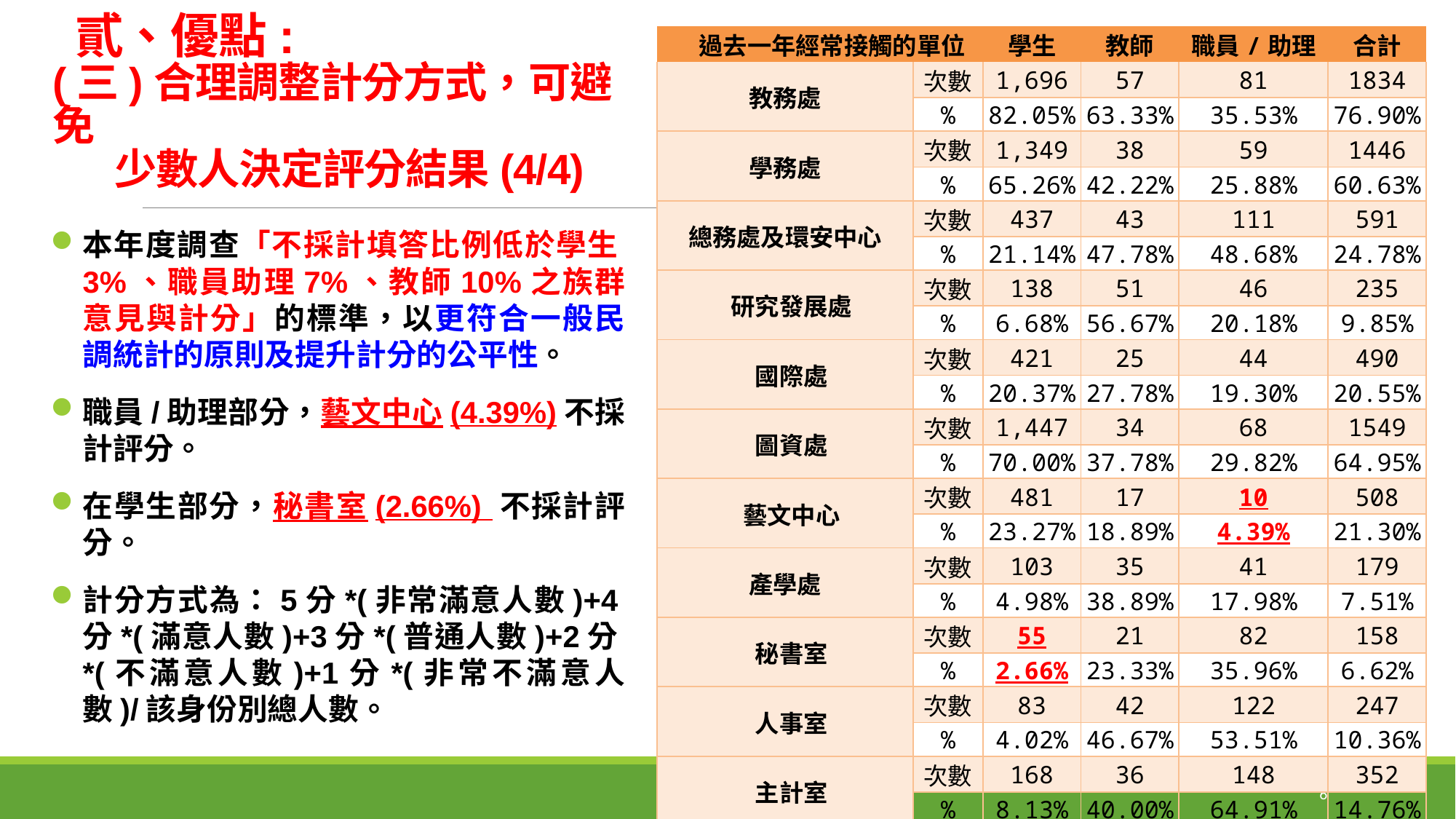

| 過去一年經常接觸的單位 |  | 學生 | 教師 | 職員/助理 | 合計 |
| --- | --- | --- | --- | --- | --- |
| 教務處 | 次數 | 1,696 | 57 | 81 | 1834 |
|  | % | 82.05% | 63.33% | 35.53% | 76.90% |
| 學務處 | 次數 | 1,349 | 38 | 59 | 1446 |
|  | % | 65.26% | 42.22% | 25.88% | 60.63% |
| 總務處及環安中心 | 次數 | 437 | 43 | 111 | 591 |
|  | % | 21.14% | 47.78% | 48.68% | 24.78% |
| 研究發展處 | 次數 | 138 | 51 | 46 | 235 |
|  | % | 6.68% | 56.67% | 20.18% | 9.85% |
| 國際處 | 次數 | 421 | 25 | 44 | 490 |
|  | % | 20.37% | 27.78% | 19.30% | 20.55% |
| 圖資處 | 次數 | 1,447 | 34 | 68 | 1549 |
|  | % | 70.00% | 37.78% | 29.82% | 64.95% |
| 藝文中心 | 次數 | 481 | 17 | 10 | 508 |
|  | % | 23.27% | 18.89% | 4.39% | 21.30% |
| 產學處 | 次數 | 103 | 35 | 41 | 179 |
|  | % | 4.98% | 38.89% | 17.98% | 7.51% |
| 秘書室 | 次數 | 55 | 21 | 82 | 158 |
|  | % | 2.66% | 23.33% | 35.96% | 6.62% |
| 人事室 | 次數 | 83 | 42 | 122 | 247 |
|  | % | 4.02% | 46.67% | 53.51% | 10.36% |
| 主計室 | 次數 | 168 | 36 | 148 | 352 |
|  | % | 8.13% | 40.00% | 64.91% | 14.76% |
# 貳、優點: (三)合理調整計分方式，可避免 少數人決定評分結果(4/4)
本年度調查「不採計填答比例低於學生3%、職員助理7%、教師10%之族群意見與計分」的標準，以更符合一般民調統計的原則及提升計分的公平性。
職員/助理部分，藝文中心(4.39%)不採計評分。
在學生部分，秘書室(2.66%) 不採計評分。
計分方式為：5分*(非常滿意人數)+4分*(滿意人數)+3分*(普通人數)+2分*(不滿意人數)+1分*(非常不滿意人數)/該身份別總人數。
6